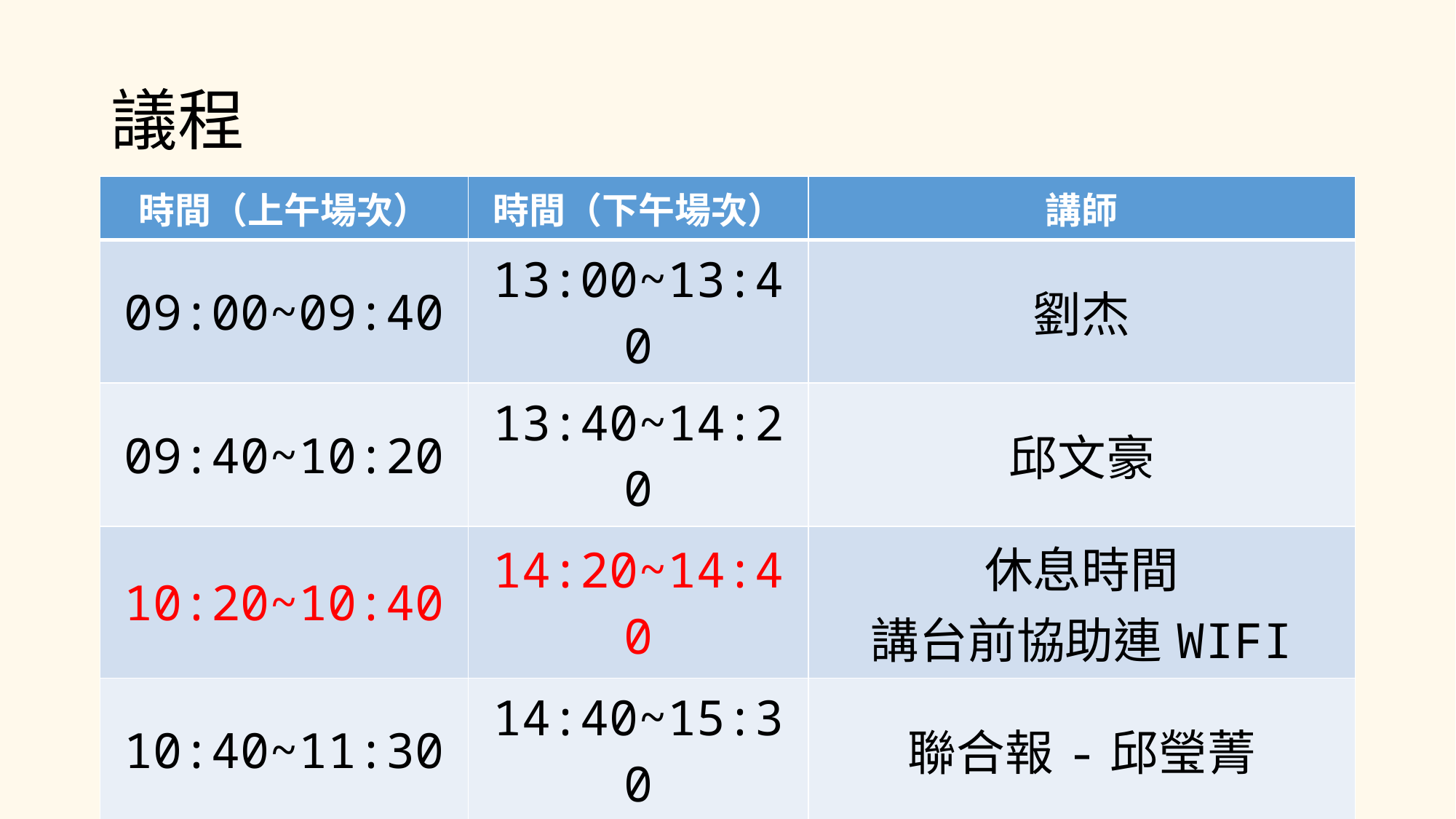

# 議程
| 時間（上午場次） | 時間（下午場次） | 講師 |
| --- | --- | --- |
| 09:00~09:40 | 13:00~13:40 | 劉杰 |
| 09:40~10:20 | 13:40~14:20 | 邱文豪 |
| 10:20~10:40 | 14:20~14:40 | 休息時間 講台前協助連WIFI |
| 10:40~11:30 | 14:40~15:30 | 聯合報-邱瑩菁 |
| 11:30~12:00 | 15:30~16:00 | 測驗 |